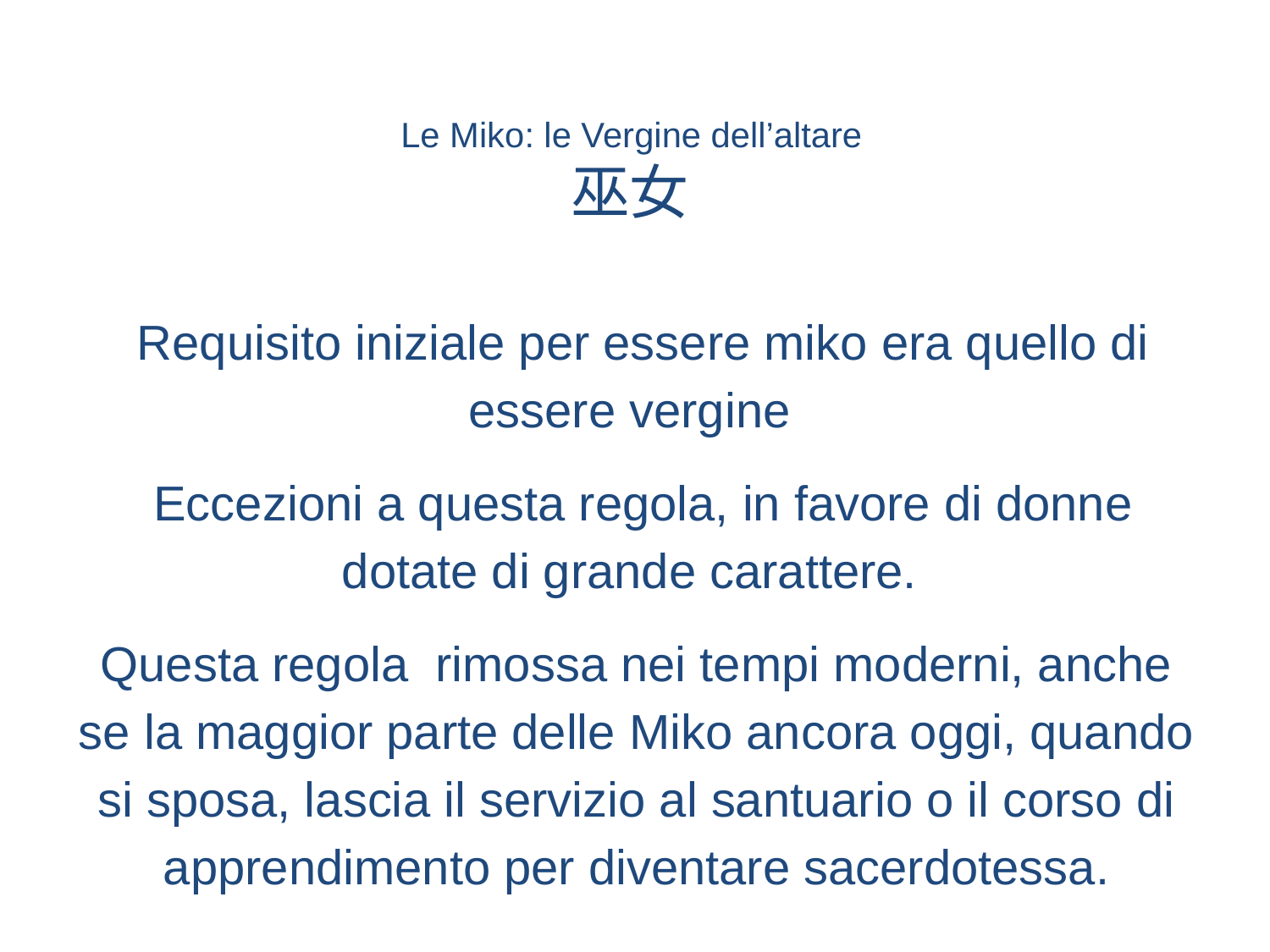

# Le Miko: le Vergine dell’altare 巫女
 Requisito iniziale per essere miko era quello di essere vergine
 Eccezioni a questa regola, in favore di donne dotate di grande carattere.
Questa regola  rimossa nei tempi moderni, anche se la maggior parte delle Miko ancora oggi, quando si sposa, lascia il servizio al santuario o il corso di apprendimento per diventare sacerdotessa.